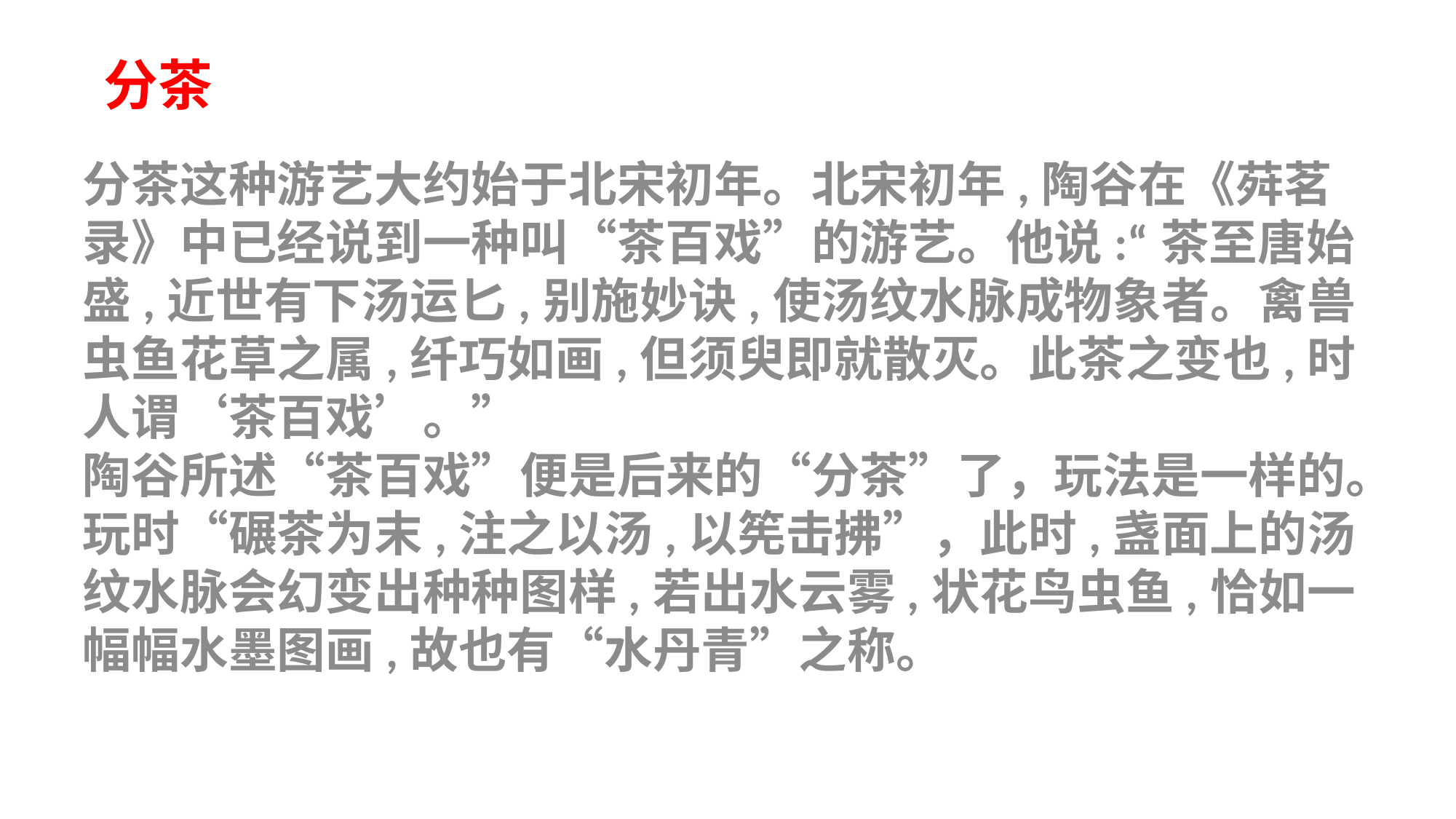

分茶
分茶这种游艺大约始于北宋初年。北宋初年,陶谷在《荈茗录》中已经说到一种叫“茶百戏”的游艺。他说:“茶至唐始盛,近世有下汤运匕,别施妙诀,使汤纹水脉成物象者。禽兽虫鱼花草之属,纤巧如画,但须臾即就散灭。此茶之变也,时人谓‘茶百戏’。”
陶谷所述“茶百戏”便是后来的“分茶”了，玩法是一样的。玩时“碾茶为末,注之以汤,以筅击拂”，此时,盏面上的汤纹水脉会幻变出种种图样,若出水云雾,状花鸟虫鱼,恰如一幅幅水墨图画,故也有“水丹青”之称。